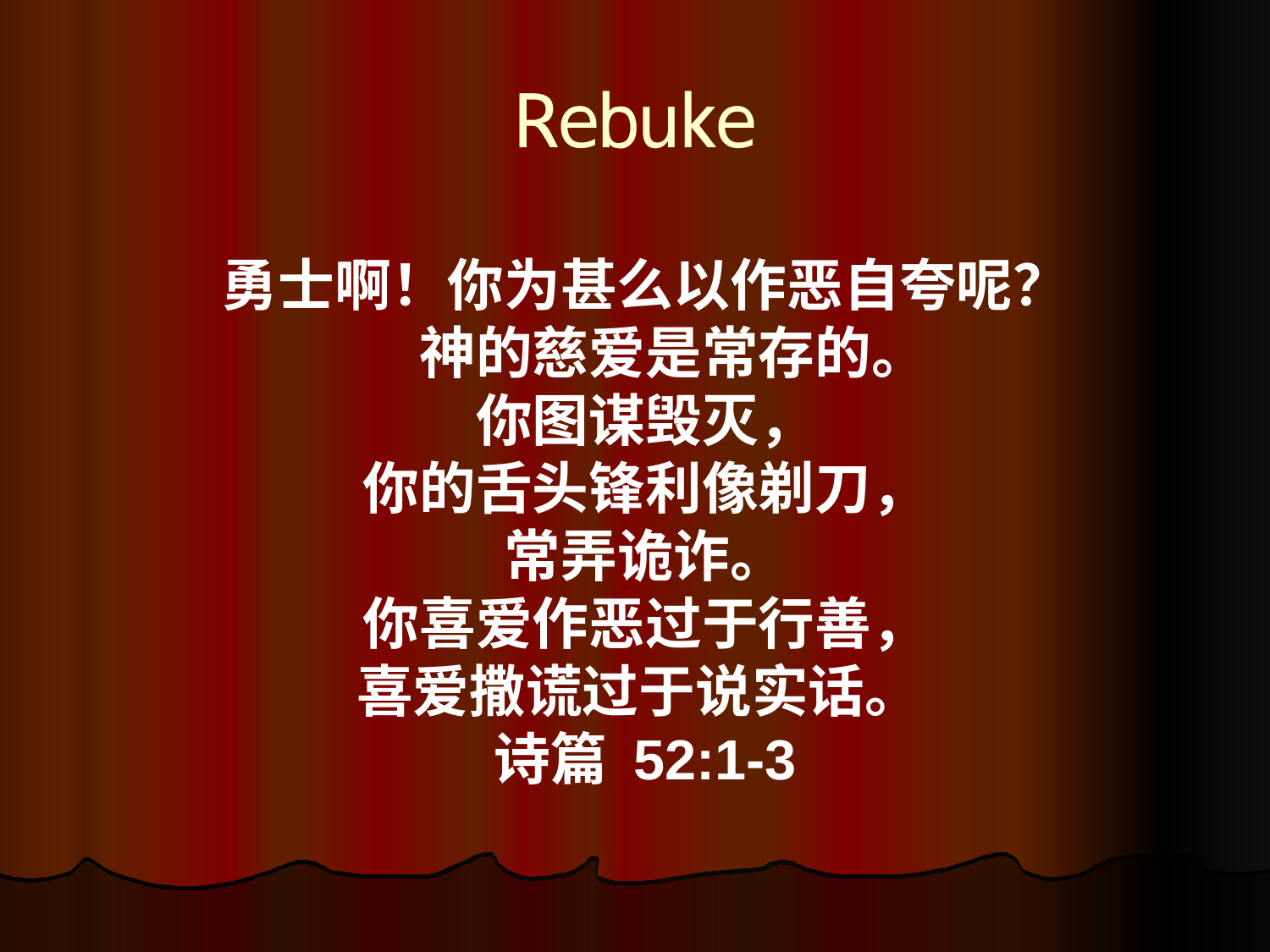

Rebuke
勇士啊！你为甚么以作恶自夸呢？
　神的慈爱是常存的。
你图谋毁灭，
你的舌头锋利像剃刀，
常弄诡诈。
你喜爱作恶过于行善，
喜爱撒谎过于说实话。
诗篇 52:1-3